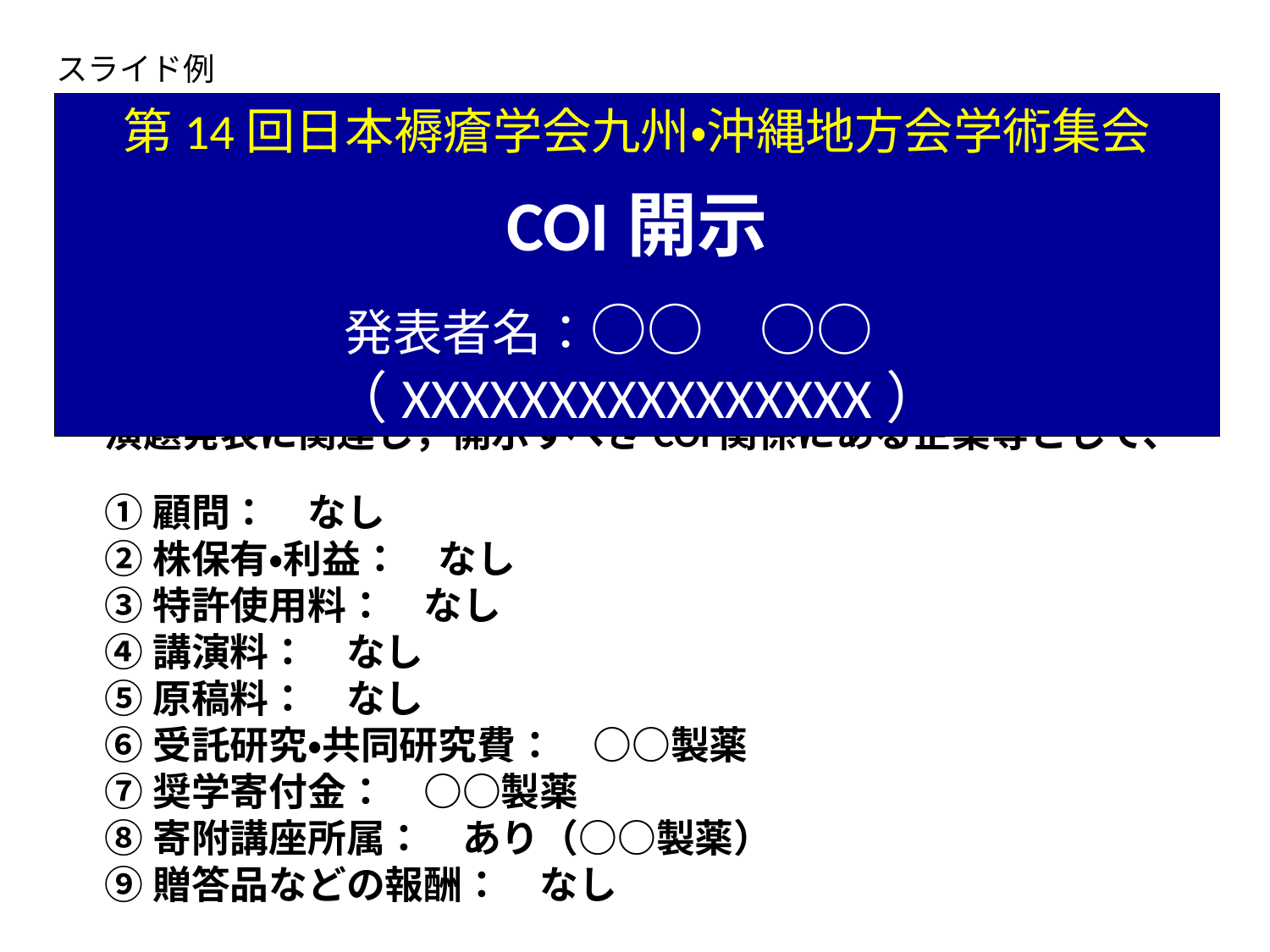

スライド例
第14回日本褥瘡学会九州・沖縄地方会学術集会

COI開示

発表者名：○○　○○　（XXXXXXXXXXXXXXXX）
演題発表に関連し，開示すべきCOI関係にある企業等として、

①顧問：　なし
②株保有・利益：　なし
③特許使用料：　なし
④講演料：　なし
⑤原稿料：　なし
⑥受託研究・共同研究費：　○○製薬
⑦奨学寄付金：　○○製薬
⑧寄附講座所属：　あり（○○製薬）
⑨贈答品などの報酬：　なし